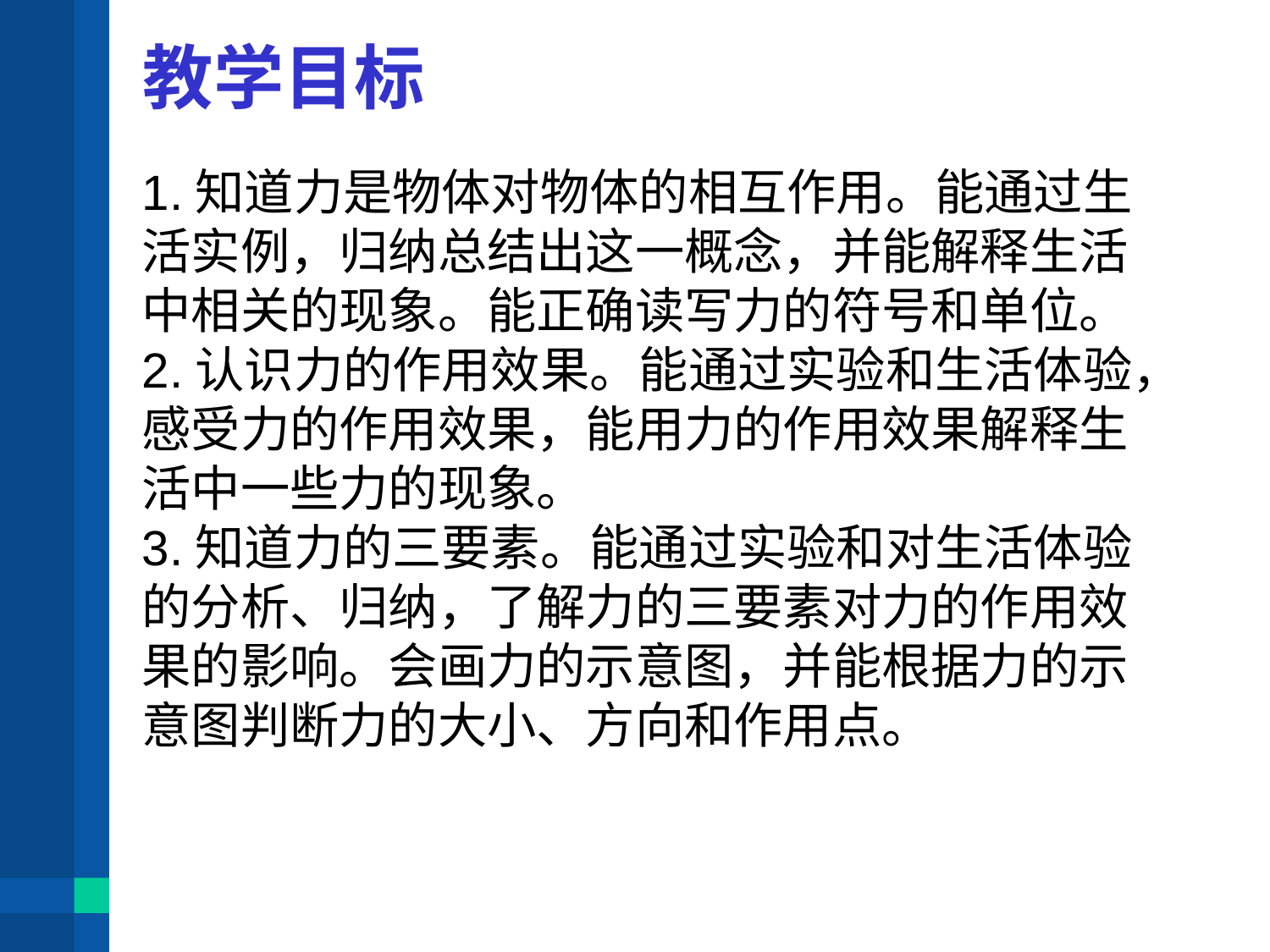

教学目标
1.知道力是物体对物体的相互作用。能通过生活实例，归纳总结出这一概念，并能解释生活中相关的现象。能正确读写力的符号和单位。
2.认识力的作用效果。能通过实验和生活体验，感受力的作用效果，能用力的作用效果解释生活中一些力的现象。
3.知道力的三要素。能通过实验和对生活体验的分析、归纳，了解力的三要素对力的作用效果的影响。会画力的示意图，并能根据力的示意图判断力的大小、方向和作用点。